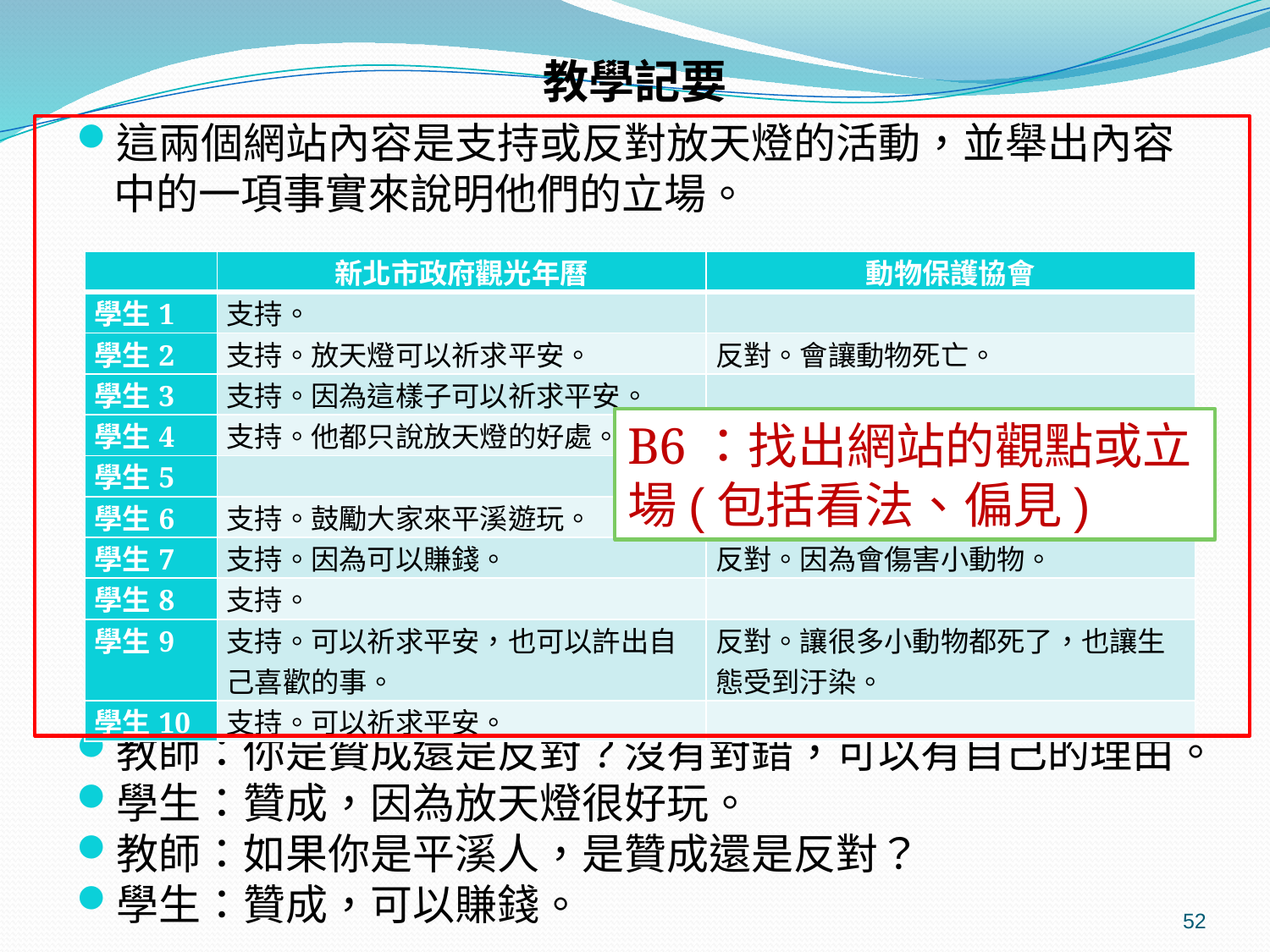

教學記要
這兩個網站內容是支持或反對放天燈的活動，並舉出內容中的一項事實來說明他們的立場。

教師：你是贊成還是反對？沒有對錯，可以有自己的理由。
學生：贊成，因為放天燈很好玩。
教師：如果你是平溪人，是贊成還是反對？
學生：贊成，可以賺錢。

|  | 新北市政府觀光年曆 | 動物保護協會 |
| --- | --- | --- |
| 學生1 | 支持。 |  |
| 學生2 | 支持。放天燈可以祈求平安。 | 反對。會讓動物死亡。 |
| 學生3 | 支持。因為這樣子可以祈求平安。 |  |
| 學生4 | 支持。他都只說放天燈的好處。 |  |
| 學生5 |  |  |
| 學生6 | 支持。鼓勵大家來平溪遊玩。 | 反對。會破壞自然生態。 |
| 學生7 | 支持。因為可以賺錢。 | 反對。因為會傷害小動物。 |
| 學生8 | 支持。 |  |
| 學生9 | 支持。可以祈求平安，也可以許出自己喜歡的事。 | 反對。讓很多小動物都死了，也讓生態受到汙染。 |
| 學生10 | 支持。可以祈求平安。 |  |
B6：找出網站的觀點或立場(包括看法、偏見)
52